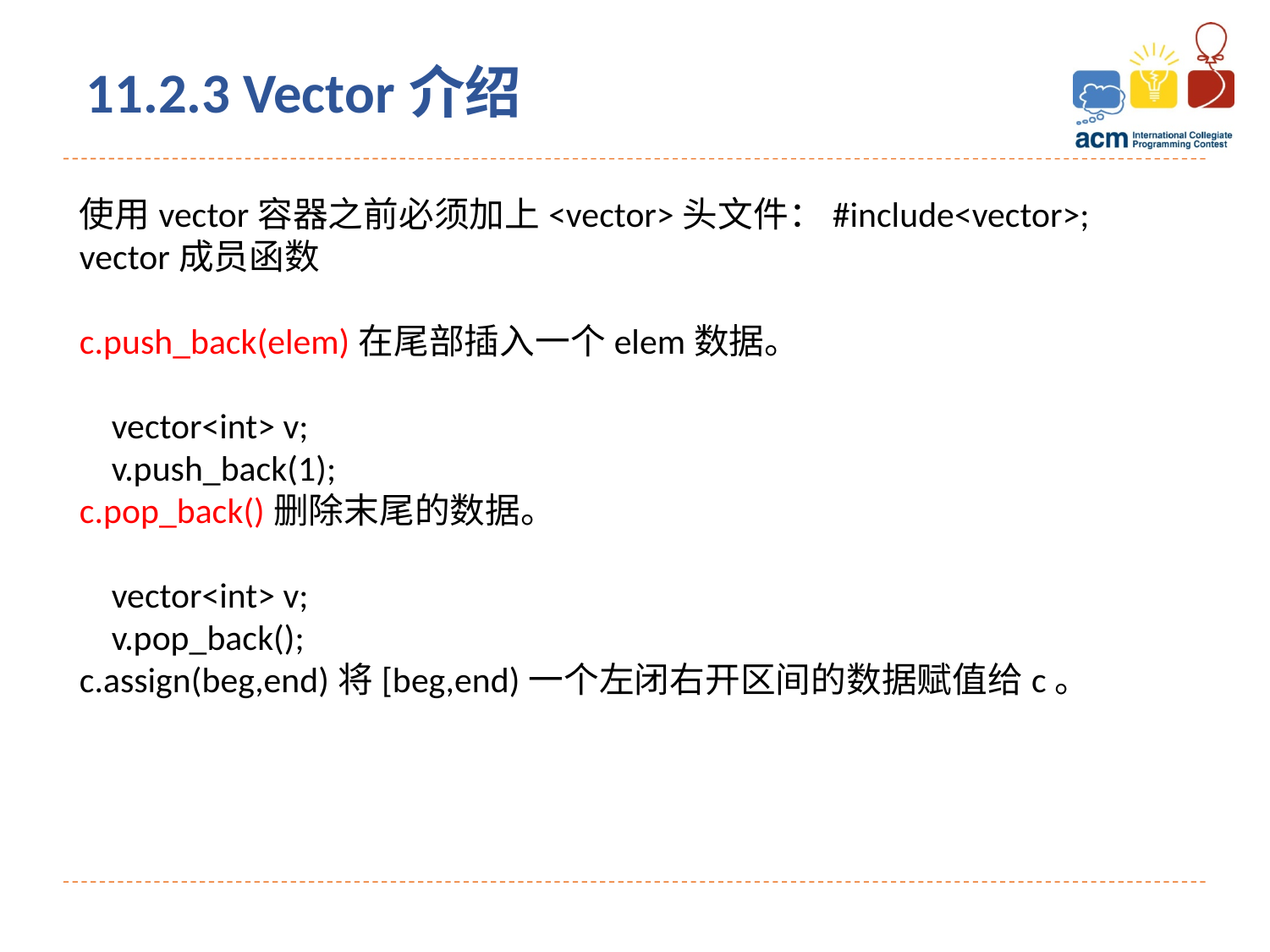

11.2.3 Vector介绍
使用vector容器之前必须加上<vector>头文件：#include<vector>;
vector成员函数

c.push_back(elem)在尾部插入一个elem数据。

    vector<int> v;
    v.push_back(1);
c.pop_back()删除末尾的数据。

    vector<int> v;
    v.pop_back();
c.assign(beg,end)将[beg,end)一个左闭右开区间的数据赋值给c。

30